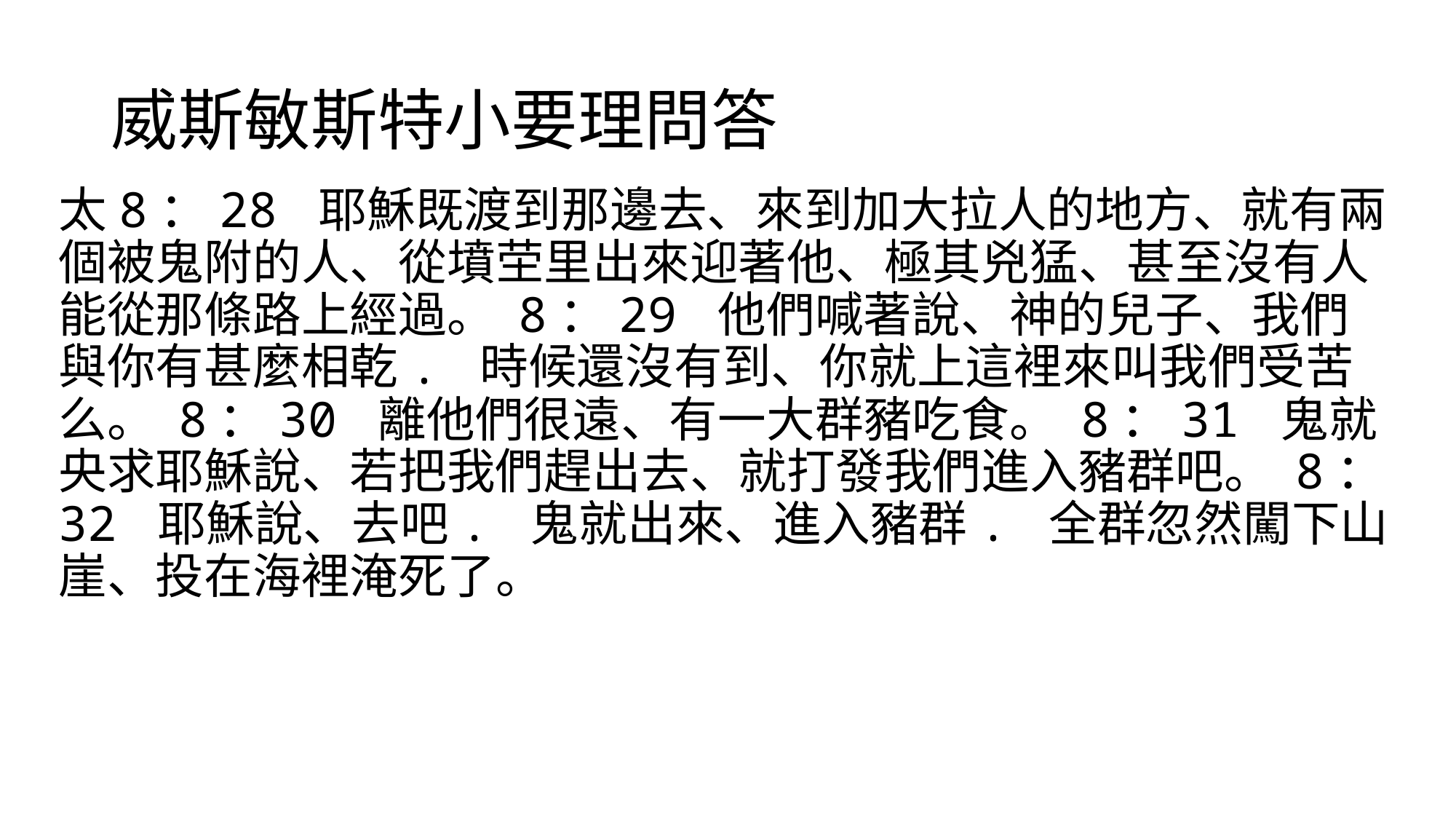

# 威斯敏斯特小要理問答
太8：28 耶穌既渡到那邊去、來到加大拉人的地方、就有兩個被鬼附的人、從墳茔里出來迎著他、極其兇猛、甚至沒有人能從那條路上經過。 8：29 他們喊著說、神的兒子、我們與你有甚麼相乾. 時候還沒有到、你就上這裡來叫我們受苦么。 8：30 離他們很遠、有一大群豬吃食。 8：31 鬼就央求耶穌說、若把我們趕出去、就打發我們進入豬群吧。 8：32 耶穌說、去吧. 鬼就出來、進入豬群. 全群忽然闖下山崖、投在海裡淹死了。